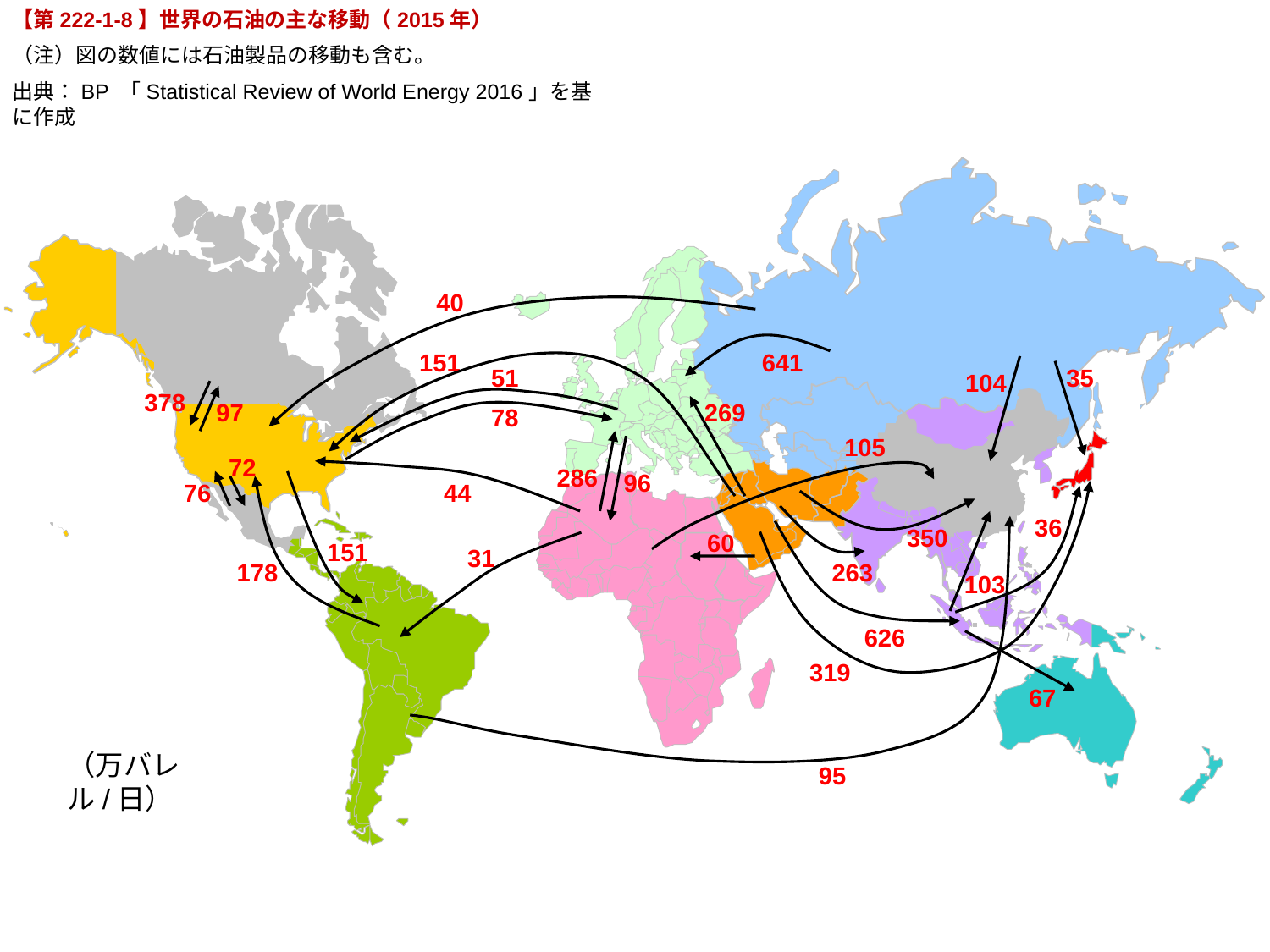

【第222-1-8】世界の石油の主な移動（2015年）
（注）図の数値には石油製品の移動も含む。
出典：BP 「Statistical Review of World Energy 2016」を基に作成

40

151
641

51

104

378

269

286

76
44

36

350

60

263
178

626

319

35

97
78

105

72
96

151
31
103

67
（万バレル/日）
95